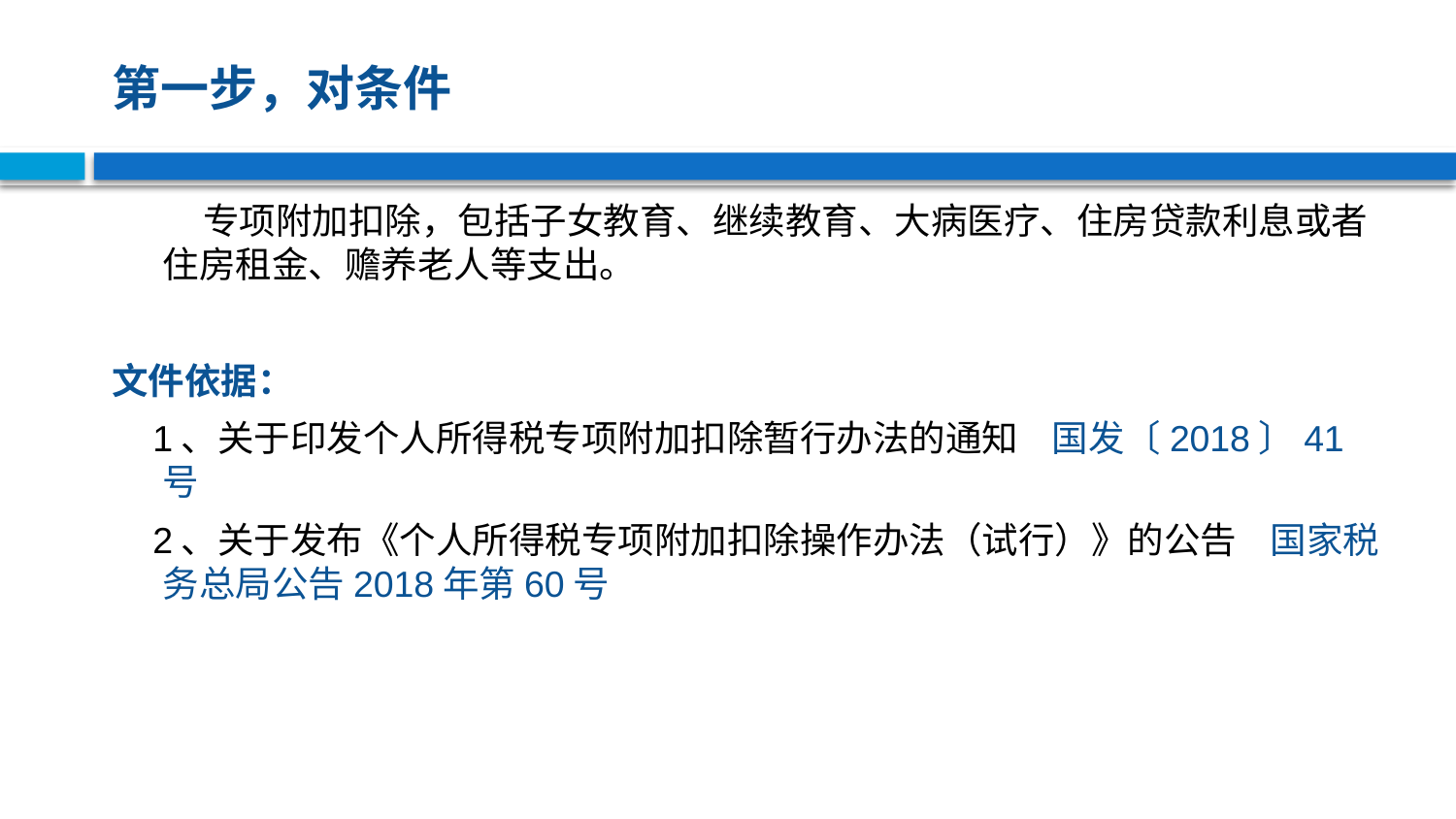

# 第一步，对条件
          专项附加扣除，包括子女教育、继续教育、大病医疗、住房贷款利息或者住房租金、赡养老人等支出。

文件依据：
    1、关于印发个人所得税专项附加扣除暂行办法的通知    国发〔2018〕41号
    2、关于发布《个人所得税专项附加扣除操作办法（试行）》的公告    国家税务总局公告2018年第60号